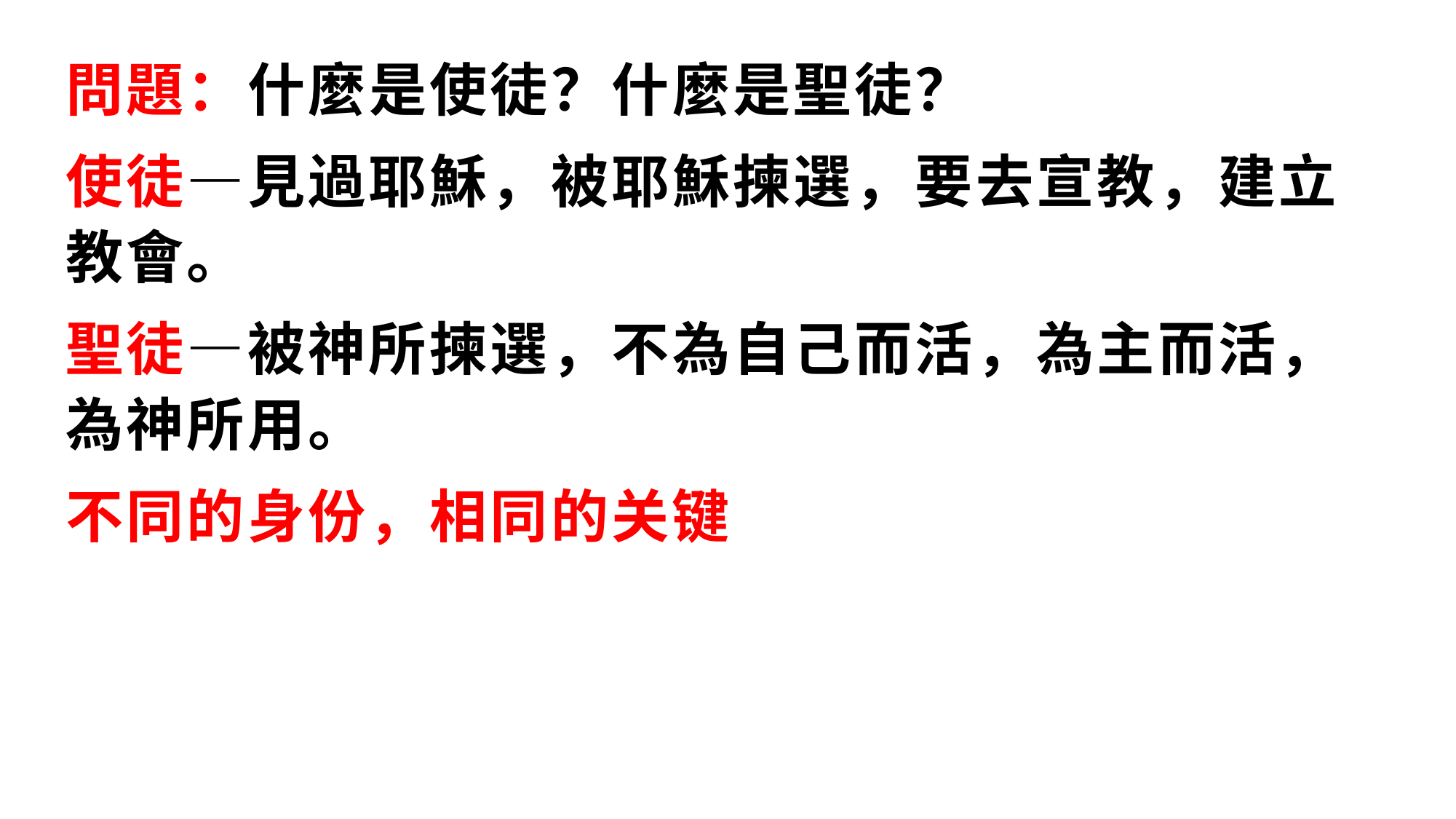

問題：什麼是使徒？什麼是聖徒？
使徒—見過耶穌，被耶穌揀選，要去宣教，建立教會。
聖徒—被神所揀選，不為自己而活，為主而活，為神所用。
不同的身份，相同的关键